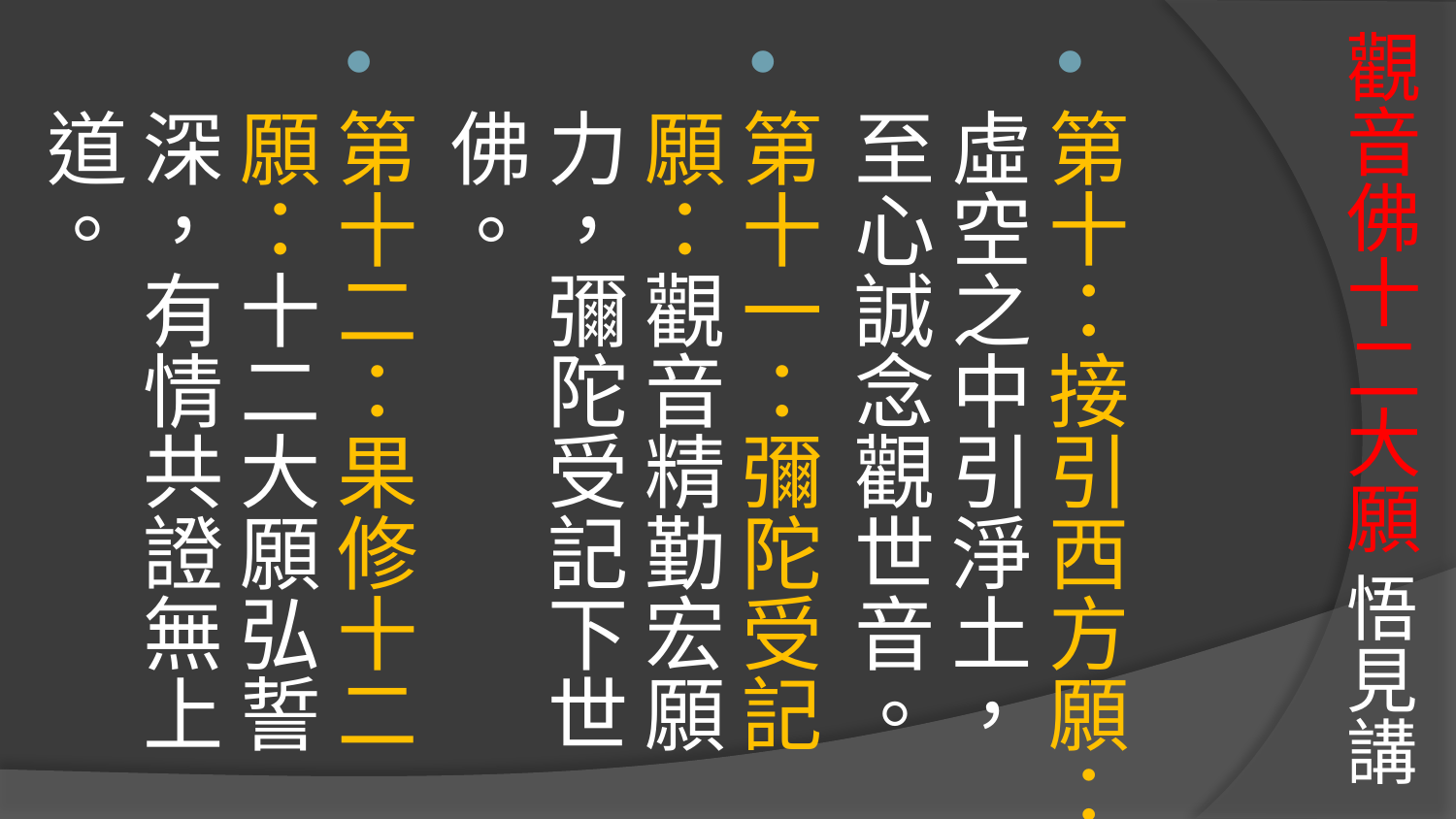

# 觀音佛十二大願 悟見講
第十：接引西方願：虛空之中引淨土，至心誠念觀世音。
第十一：彌陀受記願：觀音精勤宏願力，彌陀受記下世佛。
第十二：果修十二願：十二大願弘誓深，有情共證無上道。